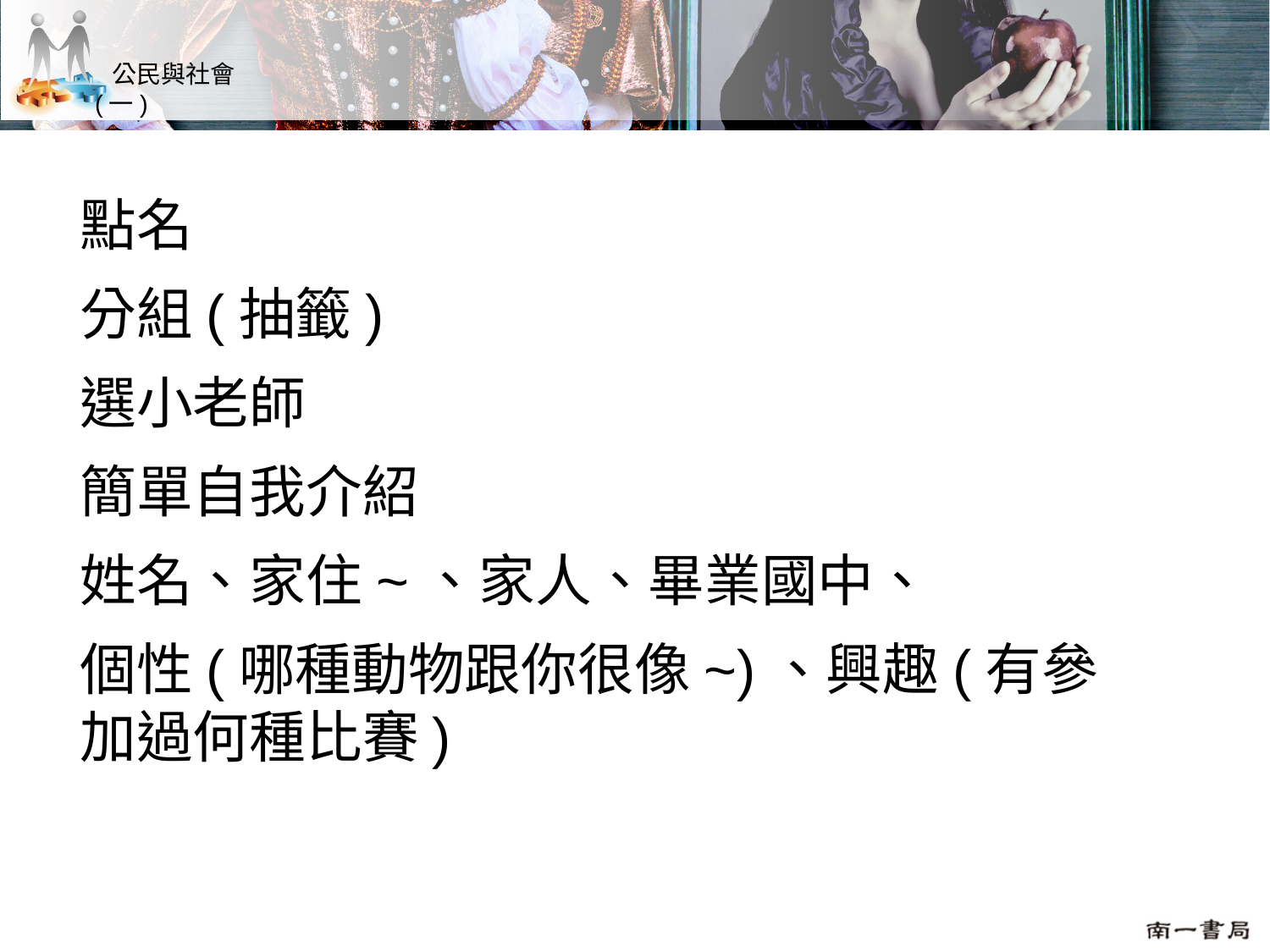

點名
分組(抽籤)
選小老師
簡單自我介紹
姓名、家住~、家人、畢業國中、
個性(哪種動物跟你很像~)、興趣(有參加過何種比賽)